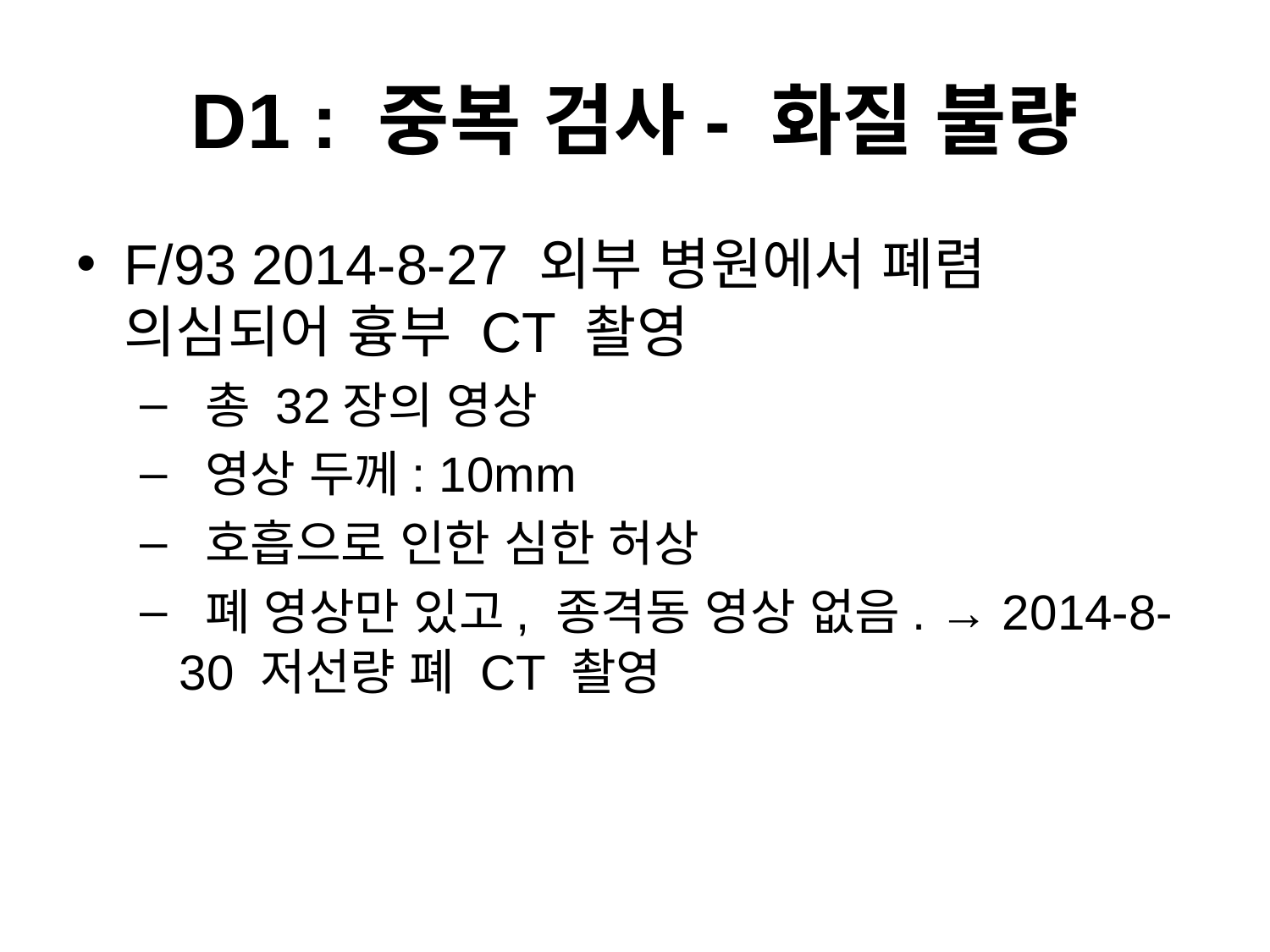

# D1 : 중복 검사- 화질 불량
F/93 2014-8-27 외부 병원에서 폐렴 의심되어 흉부 CT 촬영
 총 32장의 영상
 영상 두께: 10mm
 호흡으로 인한 심한 허상
 폐 영상만 있고, 종격동 영상 없음. → 2014-8-30 저선량 폐 CT 촬영